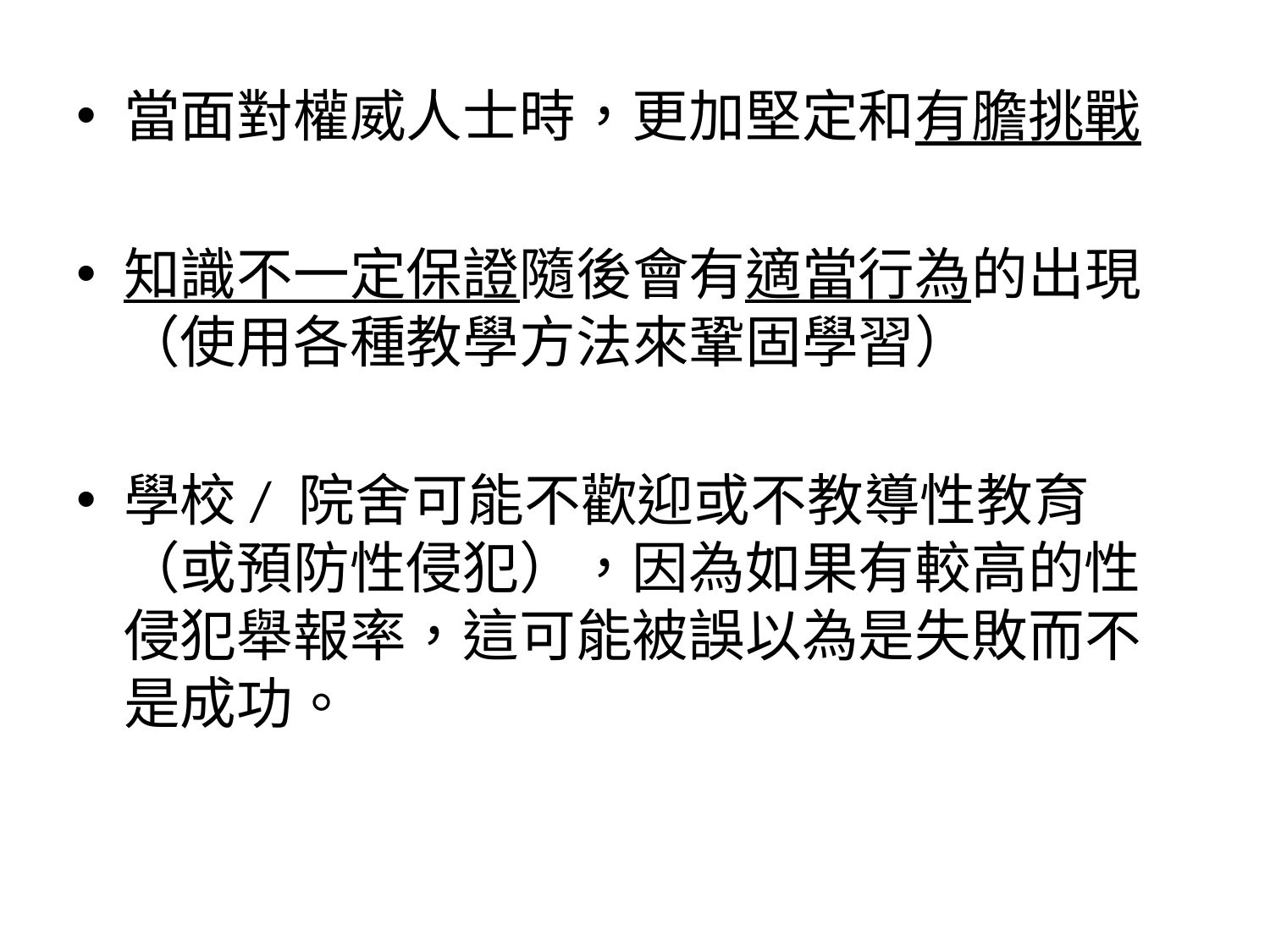

#
當面對權威人士時，更加堅定和有膽挑戰

知識不一定保證隨後會有適當行為的出現（使用各種教學方法來鞏固學習）

學校/ 院舍可能不歡迎或不教導性教育（或預防性侵犯），因為如果有較高的性侵犯舉報率，這可能被誤以為是失敗而不是成功。